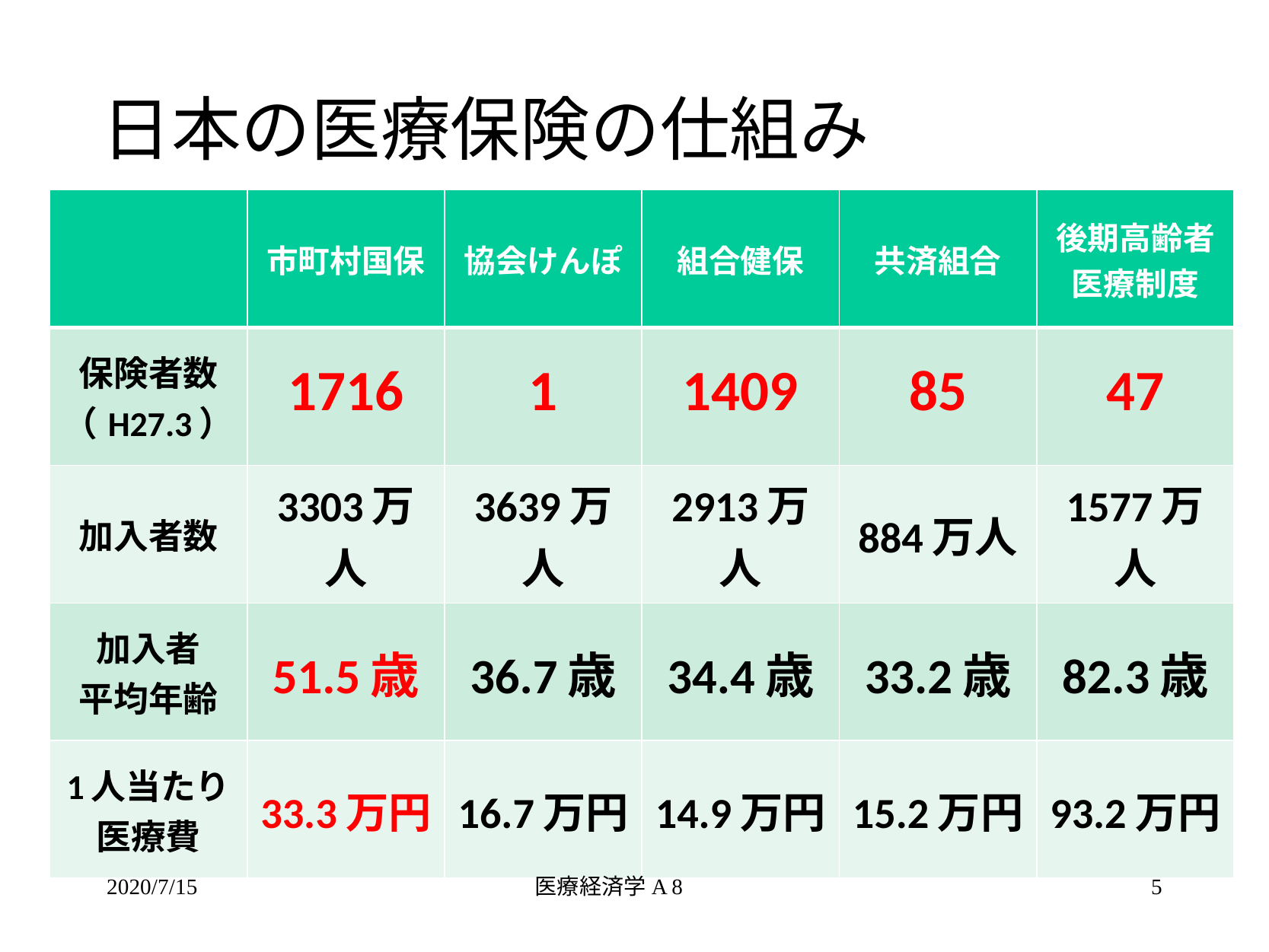

# 日本の医療保険の仕組み
|  | 市町村国保 | 協会けんぽ | 組合健保 | 共済組合 | 後期高齢者 医療制度 |
| --- | --- | --- | --- | --- | --- |
| 保険者数 （H27.3） | 1716 | 1 | 1409 | 85 | 47 |
| 加入者数 | 3303万人 | 3639万人 | 2913万人 | 884万人 | 1577万人 |
| 加入者 平均年齢 | 51.5歳 | 36.7歳 | 34.4歳 | 33.2歳 | 82.3歳 |
| 1人当たり医療費 | 33.3万円 | 16.7万円 | 14.9万円 | 15.2万円 | 93.2万円 |
2020/7/15
医療経済学A 8
5